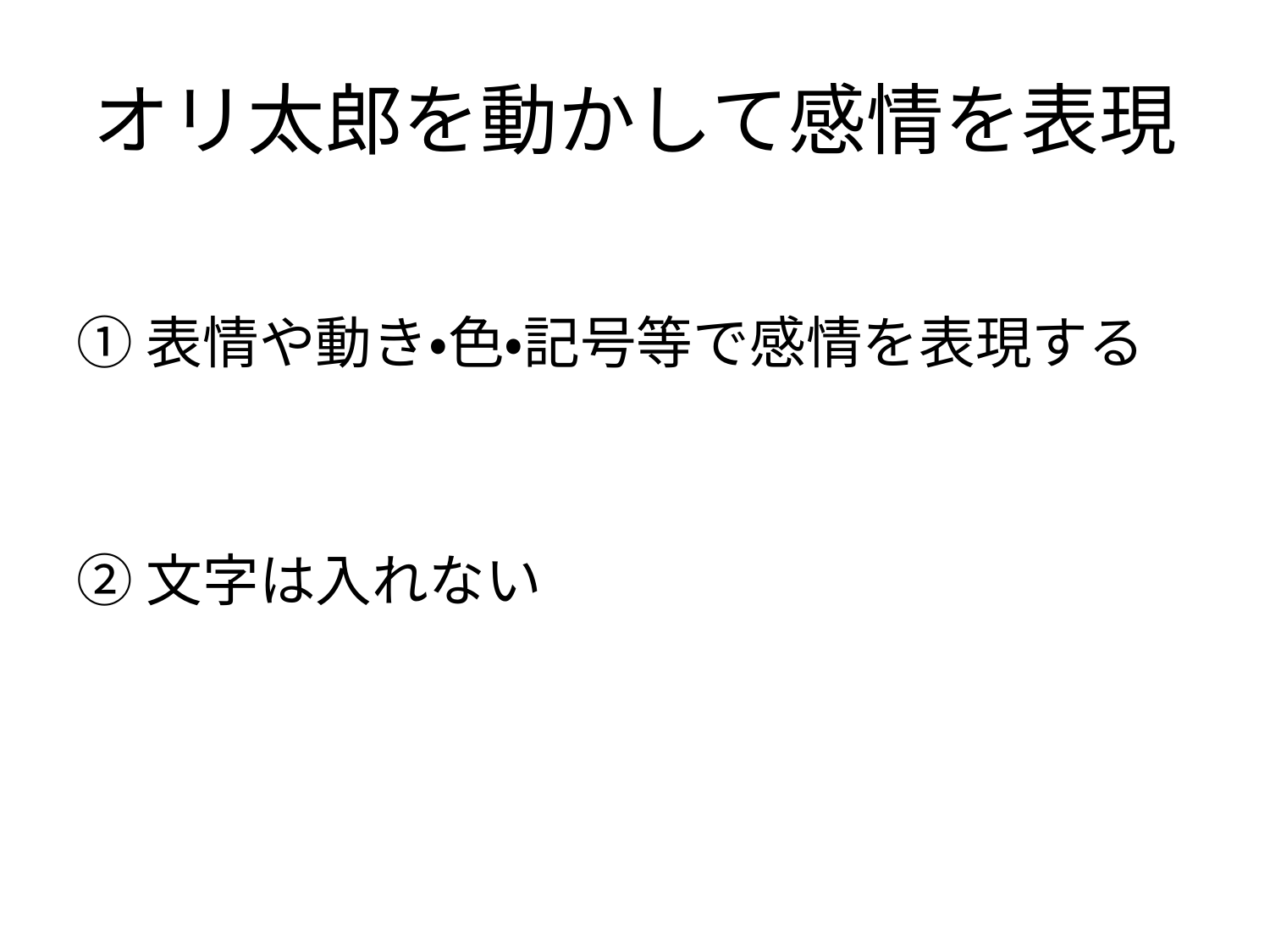

# オリ太郎を動かして感情を表現

①表情や動き・色・記号等で感情を表現する

②文字は入れない